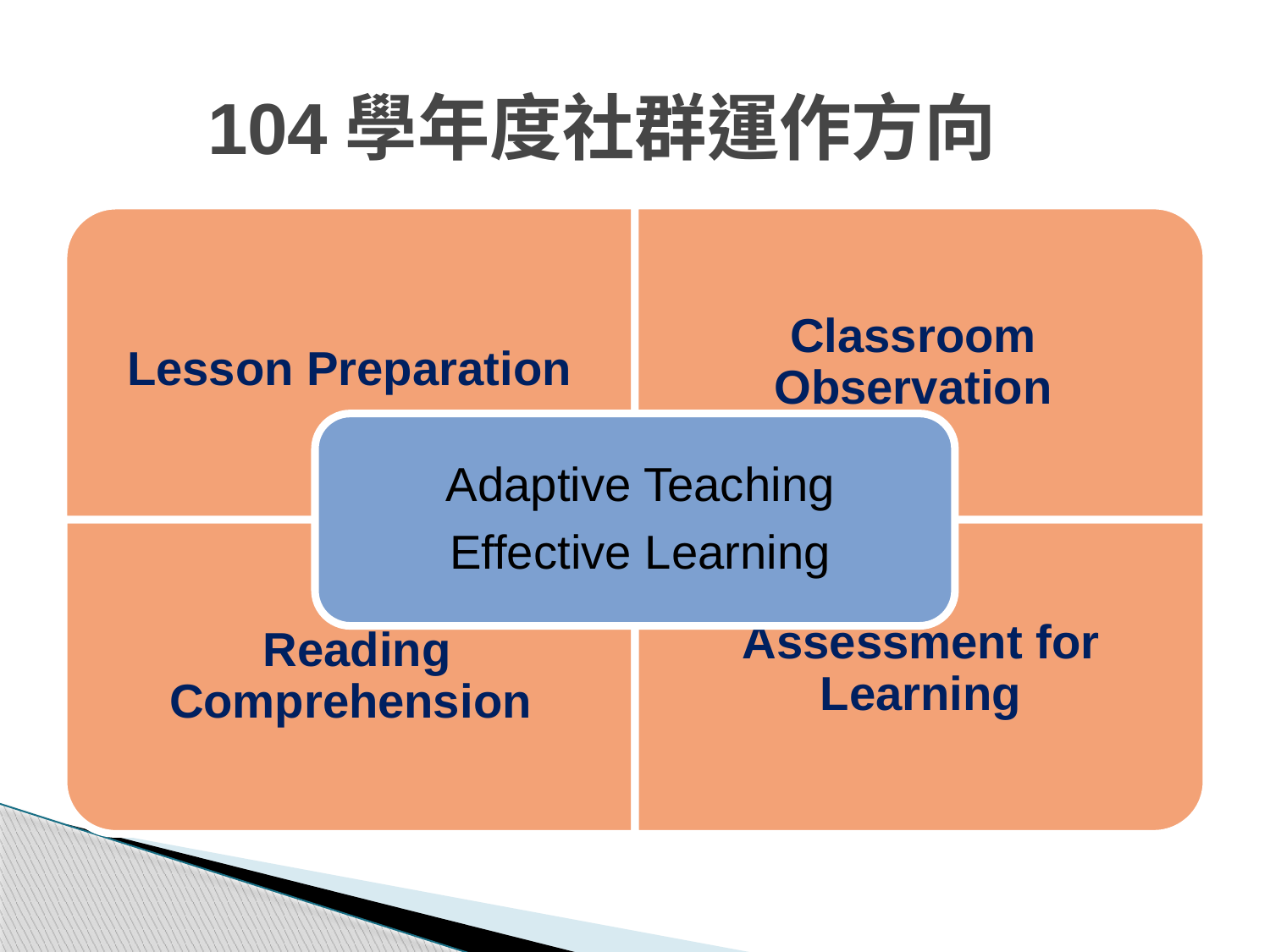

# 104學年度社群運作方向
Lesson Preparation
Classroom Observation
Reading Comprehension
Assessment for Learning
Adaptive Teaching
Effective Learning